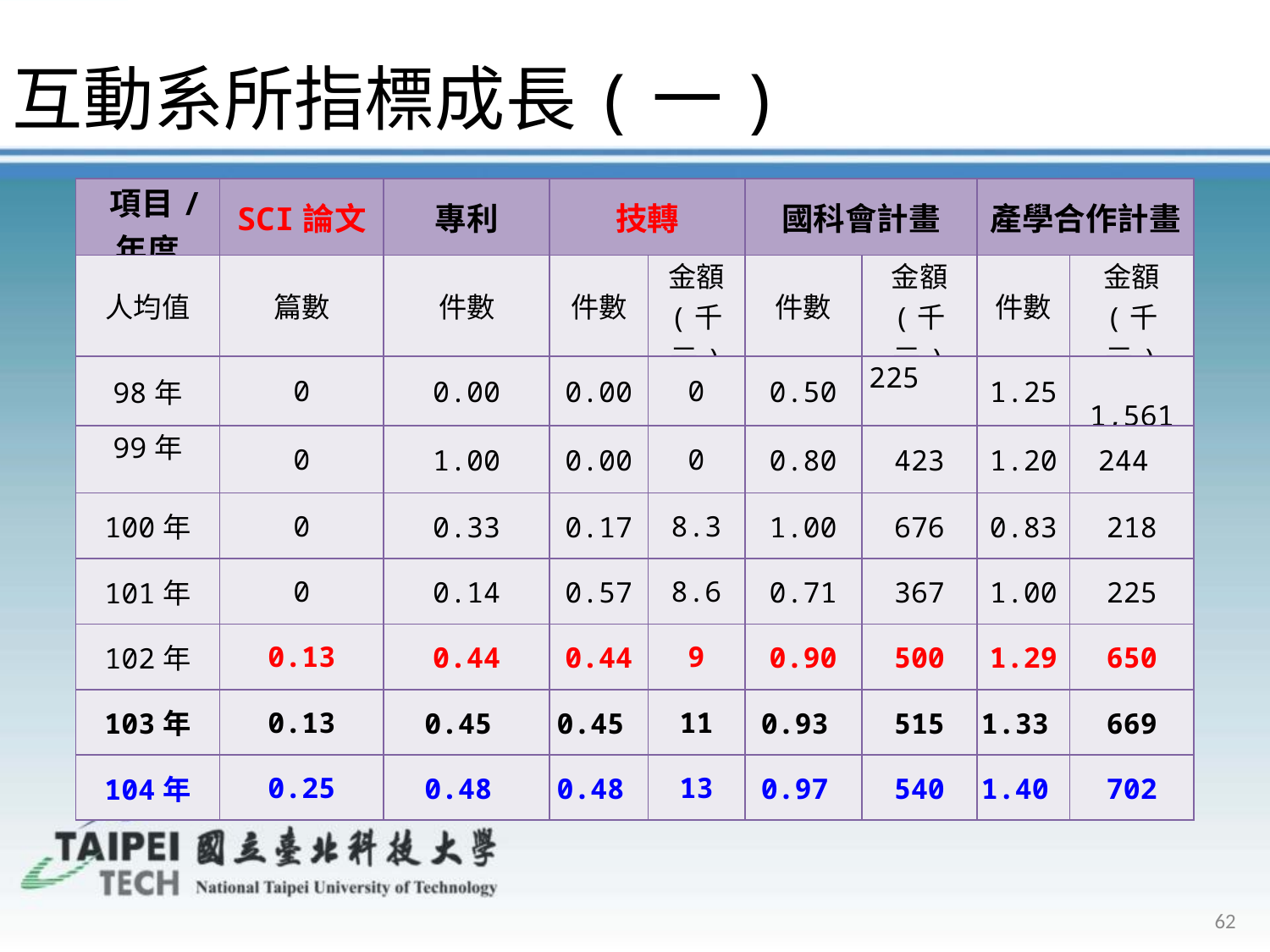

互動系所指標成長(一)
| 項目/ 年度 | SCI論文 | 專利 | 技轉 |  | 國科會計畫 |  | 產學合作計畫 |  |
| --- | --- | --- | --- | --- | --- | --- | --- | --- |
| 人均值 | 篇數 | 件數 | 件數 | 金額 (千元) | 件數 | 金額 (千元) | 件數 | 金額 (千元) |
| 98年 | 0 | 0.00 | 0.00 | 0 | 0.50 | 225 | 1.25 | 1,561 |
| 99年 | 0 | 1.00 | 0.00 | 0 | 0.80 | 423 | 1.20 | 244 |
| 100年 | 0 | 0.33 | 0.17 | 8.3 | 1.00 | 676 | 0.83 | 218 |
| 101年 | 0 | 0.14 | 0.57 | 8.6 | 0.71 | 367 | 1.00 | 225 |
| 102年 | 0.13 | 0.44 | 0.44 | 9 | 0.90 | 500 | 1.29 | 650 |
| 103年 | 0.13 | 0.45 | 0.45 | 11 | 0.93 | 515 | 1.33 | 669 |
| 104年 | 0.25 | 0.48 | 0.48 | 13 | 0.97 | 540 | 1.40 | 702 |
62